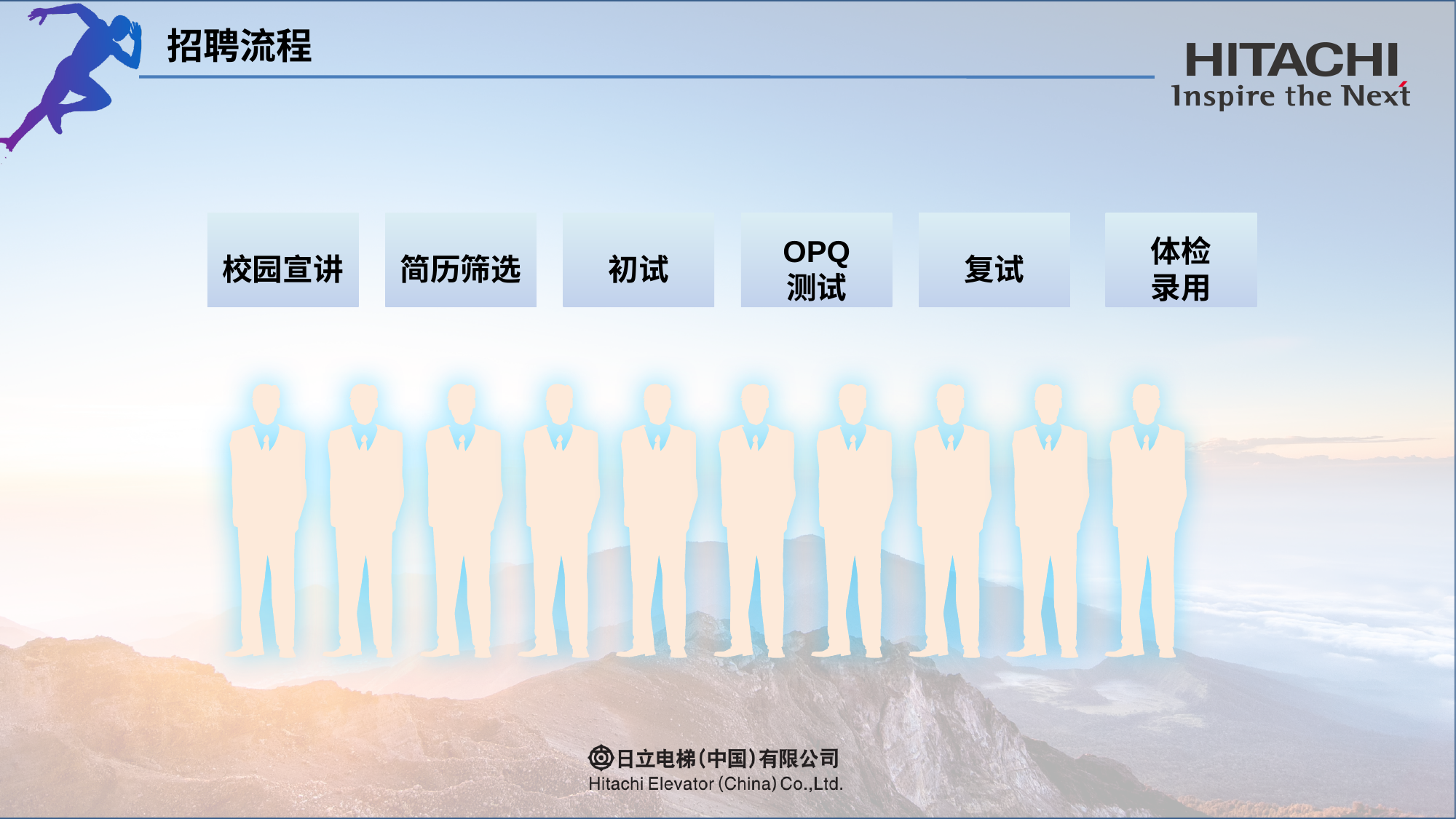

招聘流程
校园宣讲
简历筛选
初试
OPQ
测试
复试
体检
录用